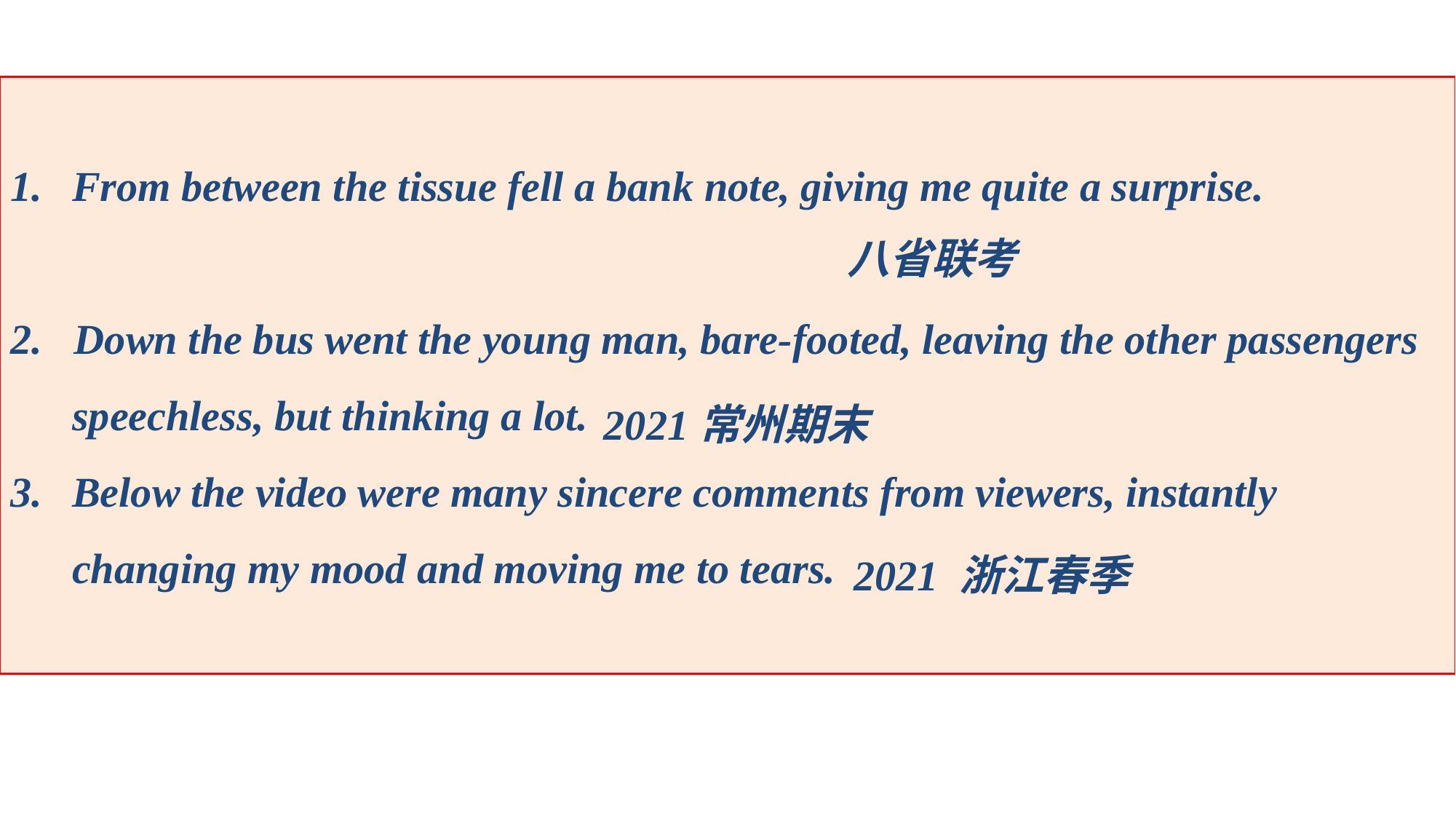

From between the tissue fell a bank note, giving me quite a surprise.

2.   Down the bus went the young man, bare-footed, leaving the other passengers speechless, but thinking a lot.
Below the video were many sincere comments from viewers, instantly changing my mood and moving me to tears.

八省联考
2021常州期末
2021 浙江春季